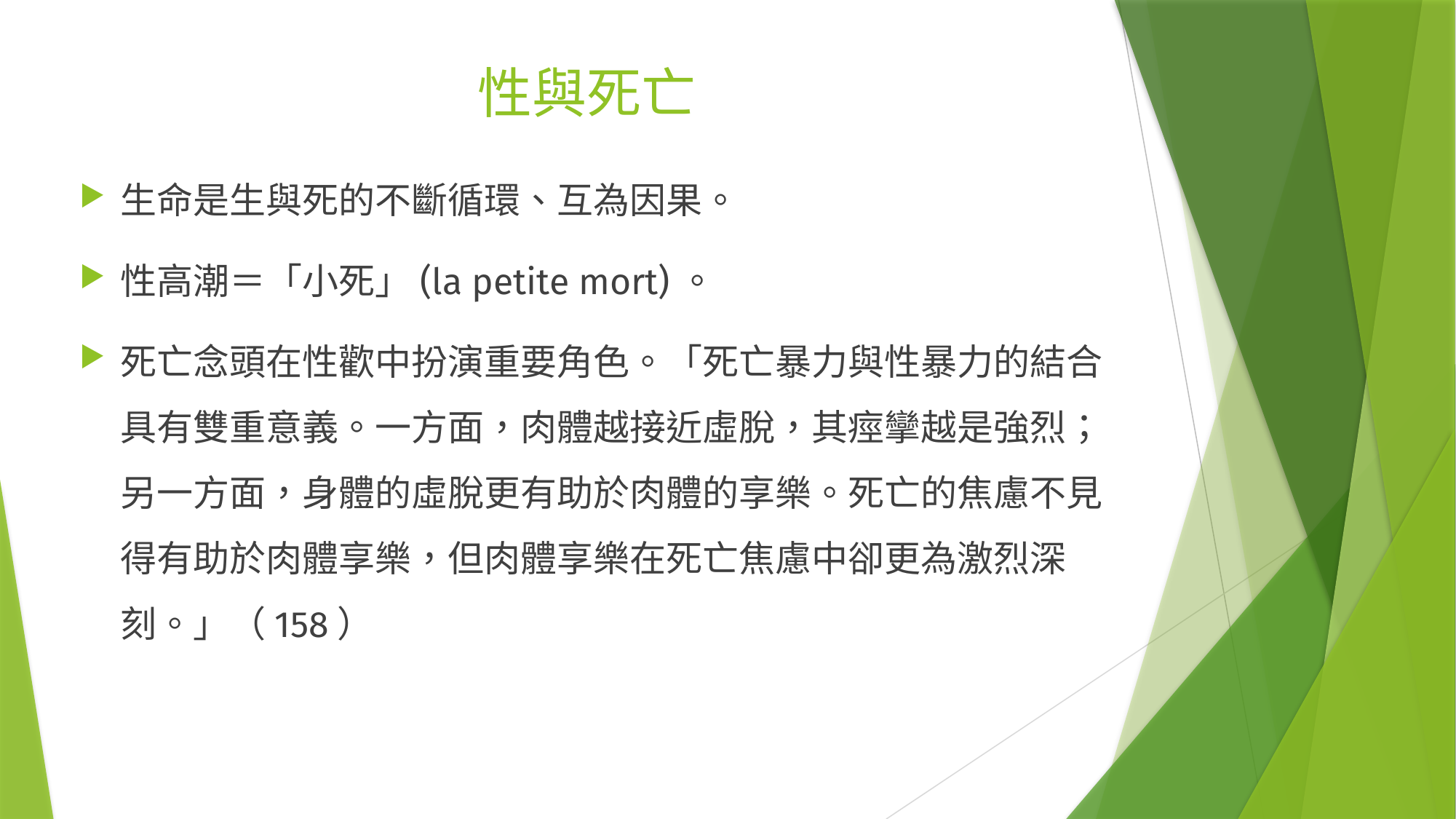

# 性與死亡
生命是生與死的不斷循環、互為因果。
性高潮＝「小死」(la petite mort)。
死亡念頭在性歡中扮演重要角色。「死亡暴力與性暴力的結合具有雙重意義。一方面，肉體越接近虛脫，其痙攣越是強烈；另一方面，身體的虛脫更有助於肉體的享樂。死亡的焦慮不見得有助於肉體享樂，但肉體享樂在死亡焦慮中卻更為激烈深刻。」（158）